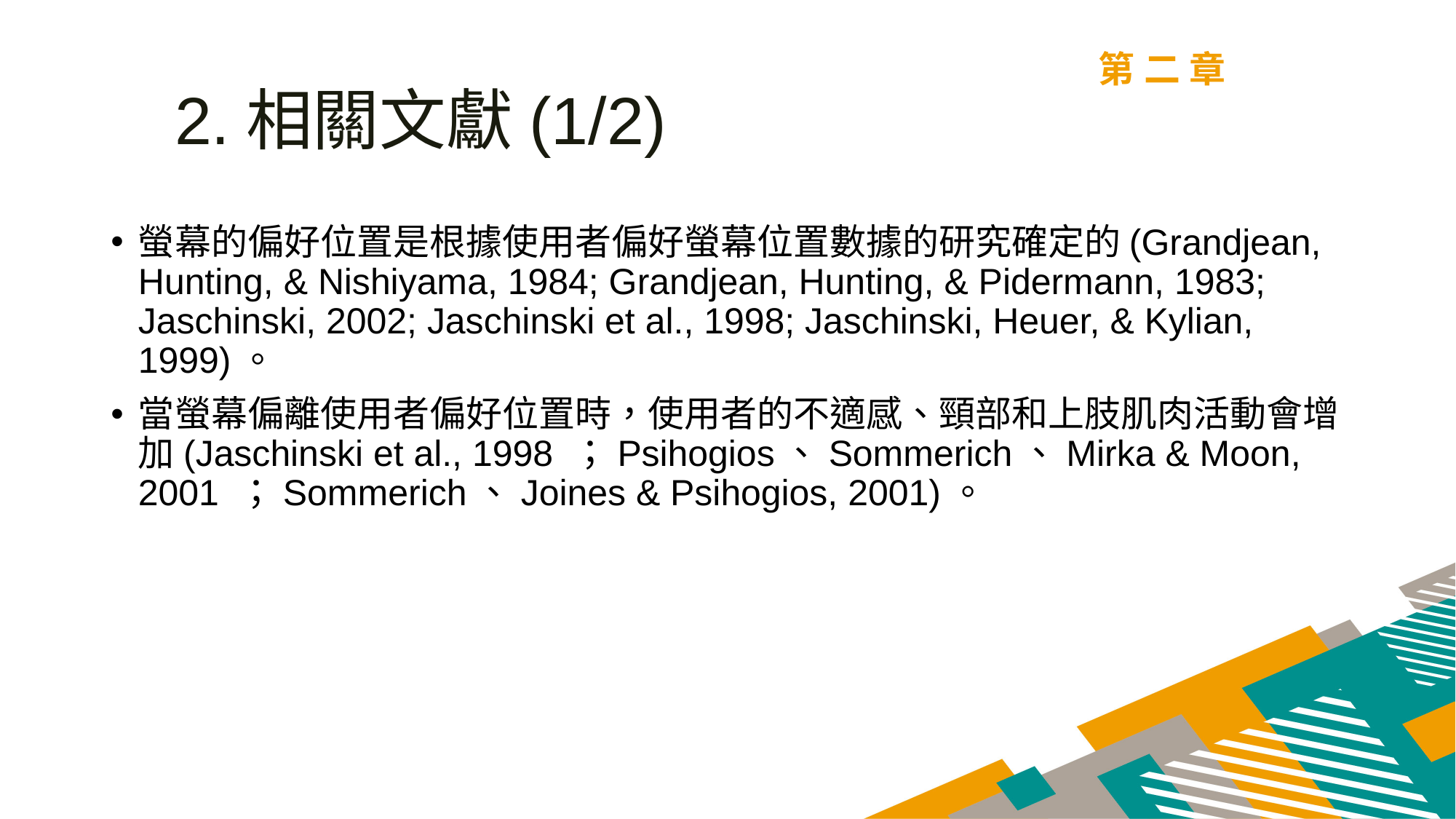

第二章
2.相關文獻(1/2)
螢幕的偏好位置是根據使用者偏好螢幕位置數據的研究確定的(Grandjean, Hunting, & Nishiyama, 1984; Grandjean, Hunting, & Pidermann, 1983; Jaschinski, 2002; Jaschinski et al., 1998; Jaschinski, Heuer, & Kylian, 1999)。
當螢幕偏離使用者偏好位置時，使用者的不適感、頸部和上肢肌肉活動會增加(Jaschinski et al., 1998 ；Psihogios、Sommerich、Mirka & Moon, 2001 ；Sommerich、Joines & Psihogios, 2001)。